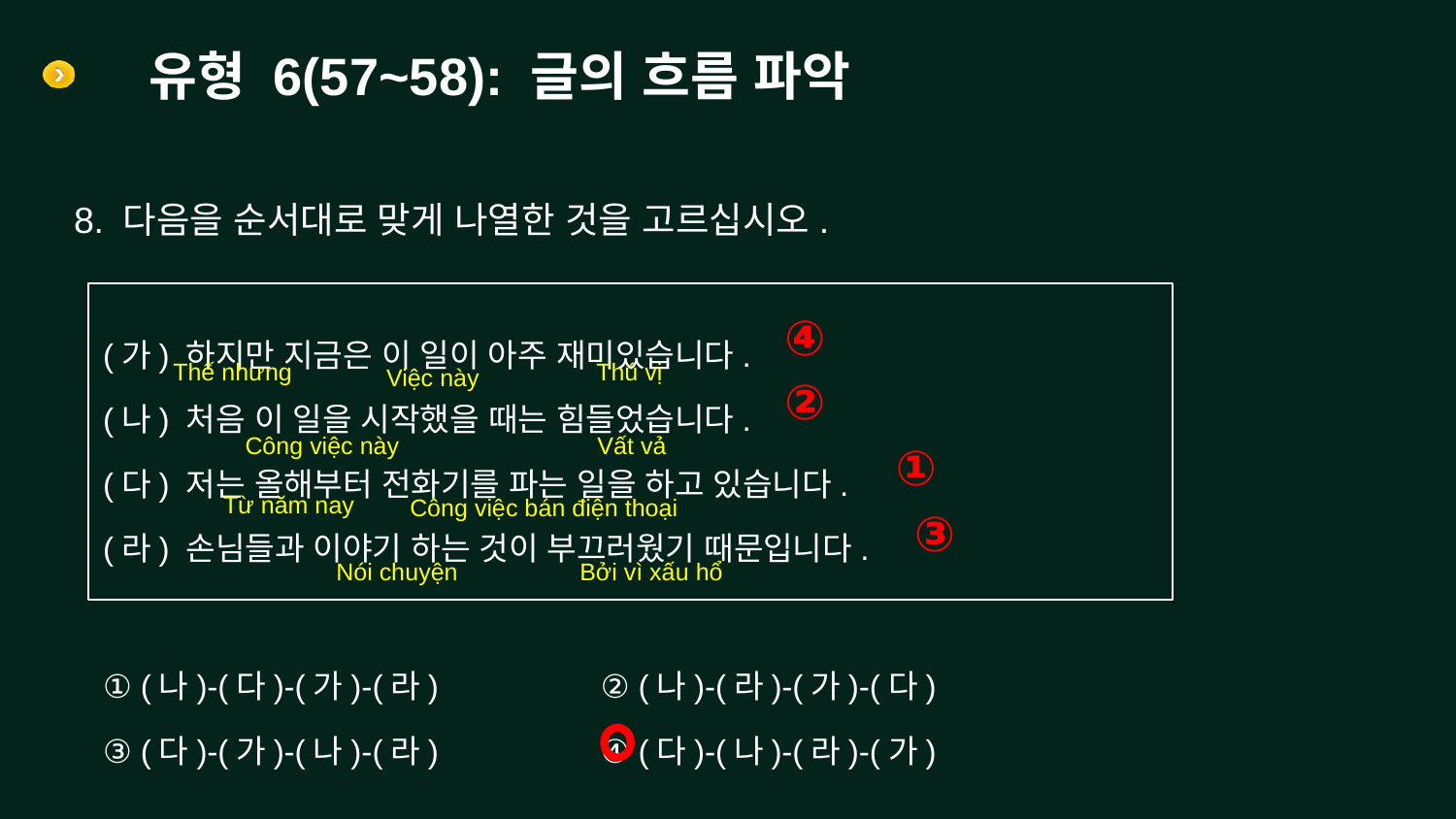

# 유형 6(57~58): 글의 흐름 파악
8. 다음을 순서대로 맞게 나열한 것을 고르십시오.
(가) 하지만 지금은 이 일이 아주 재미있습니다.
(나) 처음 이 일을 시작했을 때는 힘들었습니다.
(다) 저는 올해부터 전화기를 파는 일을 하고 있습니다.
(라) 손님들과 이야기 하는 것이 부끄러웠기 때문입니다.
④
Thú vị
Thế nhưng
Việc này
②
Vất vả
Công việc này
①
Từ năm nay
Công việc bán điện thoại
③
Bởi vì xấu hổ
Nói chuyện
① (나)-(다)-(가)-(라)
③ (다)-(가)-(나)-(라)
② (나)-(라)-(가)-(다)
④ (다)-(나)-(라)-(가)